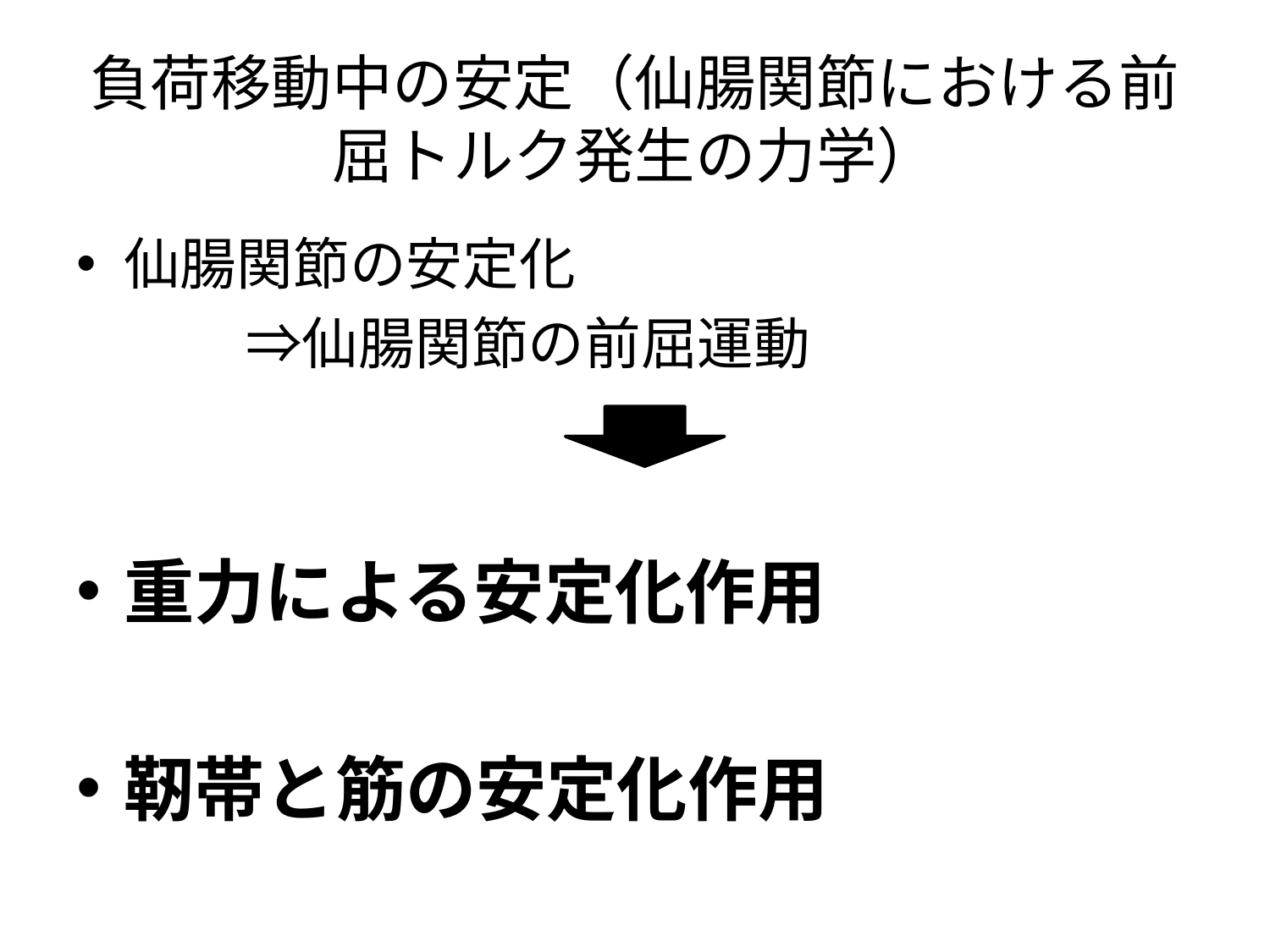

# 負荷移動中の安定（仙腸関節における前屈トルク発生の力学）
仙腸関節の安定化
　　　⇒仙腸関節の前屈運動

重力による安定化作用

靭帯と筋の安定化作用